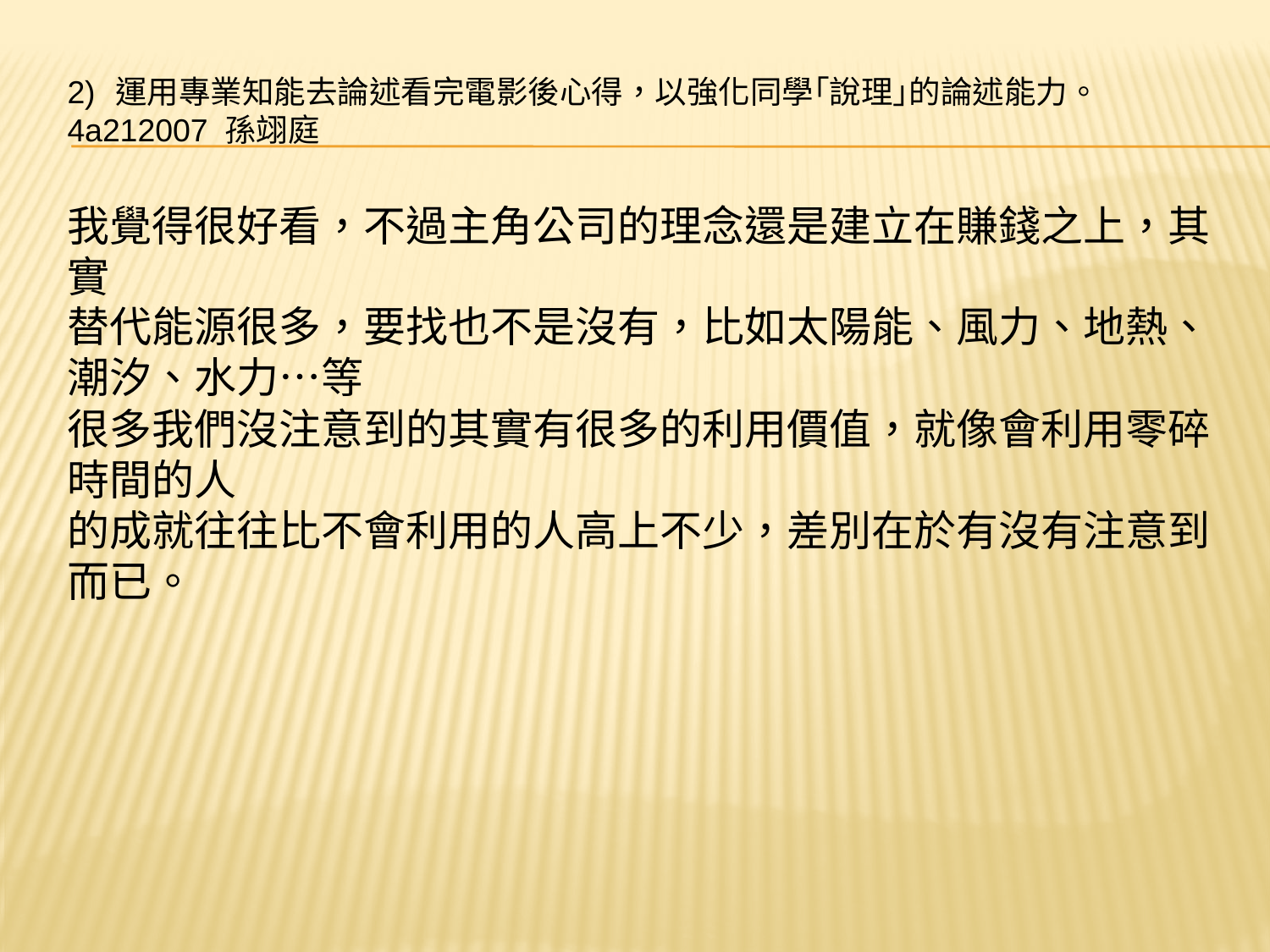

運用專業知能去論述看完電影後心得，以強化同學｢說理｣的論述能力。
4a212007 孫翊庭

我覺得很好看，不過主角公司的理念還是建立在賺錢之上，其實
替代能源很多，要找也不是沒有，比如太陽能、風力、地熱、潮汐、水力…等
很多我們沒注意到的其實有很多的利用價值，就像會利用零碎時間的人
的成就往往比不會利用的人高上不少，差別在於有沒有注意到而已。